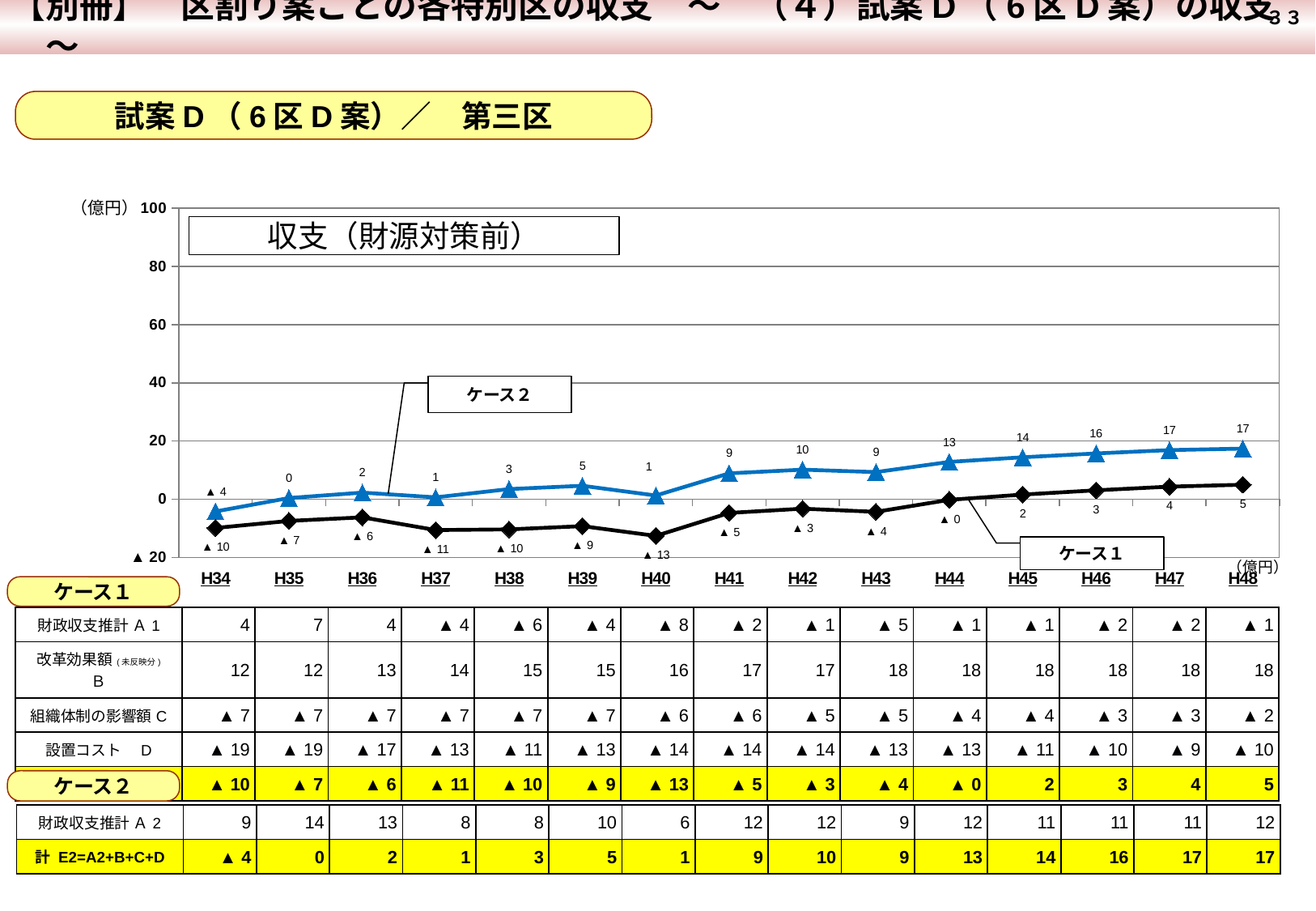

【別冊】　区割り案ごとの各特別区の収支　～　（４）試案D（6区D案）の収支　～
 ３３
試案D（6区D案）／　第三区

### Chart

| Category | 計 E=A'+B+C+D | 計 E=A+B+C+D |
|---|---|---|
| H34 | -4.196121497368278 | -9.865561497368276 |
| H35 | 0.4181820487062655 | -7.45617795129373 |
| H36 | 2.274672504264929 | -6.230807495735069 |
| H37 | 0.6401343340323571 | -10.596635665967646 |
| H38 | 3.493682721171349 | -10.368327278828653 |
| H39 | 4.612770876649262 | -9.249229123350734 |
| H40 | 1.2670128936954983 | -12.594987106304508 |
| H41 | 8.894933861892206 | -4.720146138107798 |
| H42 | 10.154892944982077 | -3.246817055017927 |
| H43 | 9.324786893070904 | -4.3340431069291 |
| H44 | 12.81223039518919 | -0.20701960481080484 |
| H45 | 14.413435275263836 | 1.5927452752638338 |
| H46 | 15.733440309288397 | 3.0606703092883984 |
| H47 | 16.881956783058943 | 4.317016783058949 |
| H48 | 17.382880841083566 | 4.983120841083561 |
（億円）
収支（財源対策前）
ケース２
ケース１
（億円）
ケース１
| 財政収支推計 Ａ1 | 4 | 7 | 4 | ▲ 4 | ▲ 6 | ▲ 4 | ▲ 8 | ▲ 2 | ▲ 1 | ▲ 5 | ▲ 1 | ▲ 1 | ▲ 2 | ▲ 2 | ▲ 1 |
| --- | --- | --- | --- | --- | --- | --- | --- | --- | --- | --- | --- | --- | --- | --- | --- |
| 改革効果額(未反映分) Ｂ | 12 | 12 | 13 | 14 | 15 | 15 | 16 | 17 | 17 | 18 | 18 | 18 | 18 | 18 | 18 |
| 組織体制の影響額C | ▲ 7 | ▲ 7 | ▲ 7 | ▲ 7 | ▲ 7 | ▲ 7 | ▲ 6 | ▲ 6 | ▲ 5 | ▲ 5 | ▲ 4 | ▲ 4 | ▲ 3 | ▲ 3 | ▲ 2 |
| 設置コスト　D | ▲ 19 | ▲ 19 | ▲ 17 | ▲ 13 | ▲ 11 | ▲ 13 | ▲ 14 | ▲ 14 | ▲ 14 | ▲ 13 | ▲ 13 | ▲ 11 | ▲ 10 | ▲ 9 | ▲ 10 |
| 計 E1=A1+B+C+D | ▲ 10 | ▲ 7 | ▲ 6 | ▲ 11 | ▲ 10 | ▲ 9 | ▲ 13 | ▲ 5 | ▲ 3 | ▲ 4 | ▲ 0 | 2 | 3 | 4 | 5 |
ケース２
| 財政収支推計 Ａ2 | 9 | 14 | 13 | 8 | 8 | 10 | 6 | 12 | 12 | 9 | 12 | 11 | 11 | 11 | 12 |
| --- | --- | --- | --- | --- | --- | --- | --- | --- | --- | --- | --- | --- | --- | --- | --- |
| 計 E2=A2+B+C+D | ▲ 4 | 0 | 2 | 1 | 3 | 5 | 1 | 9 | 10 | 9 | 13 | 14 | 16 | 17 | 17 |